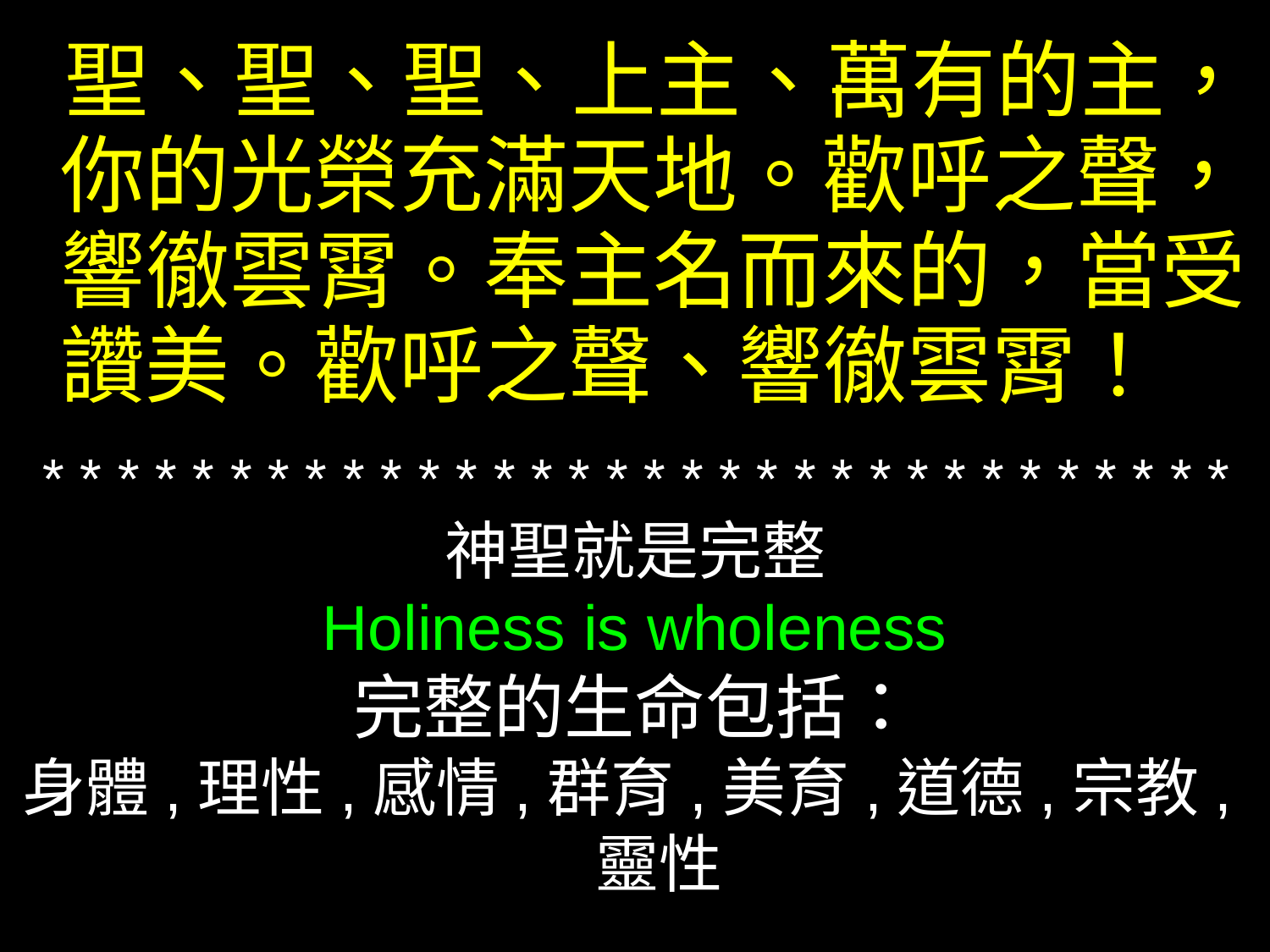

聖、聖、聖、上主、萬有的主，你的光榮充滿天地。歡呼之聲，響徹雲霄。奉主名而來的，當受讚美。歡呼之聲、響徹雲霄！
* * * * * * * * * * * * * * * * * * * * * * * * * * * * * * * *
神聖就是完整
Holiness is wholeness
完整的生命包括：
身體,理性,感情,群育,美育,道德,宗教,靈性